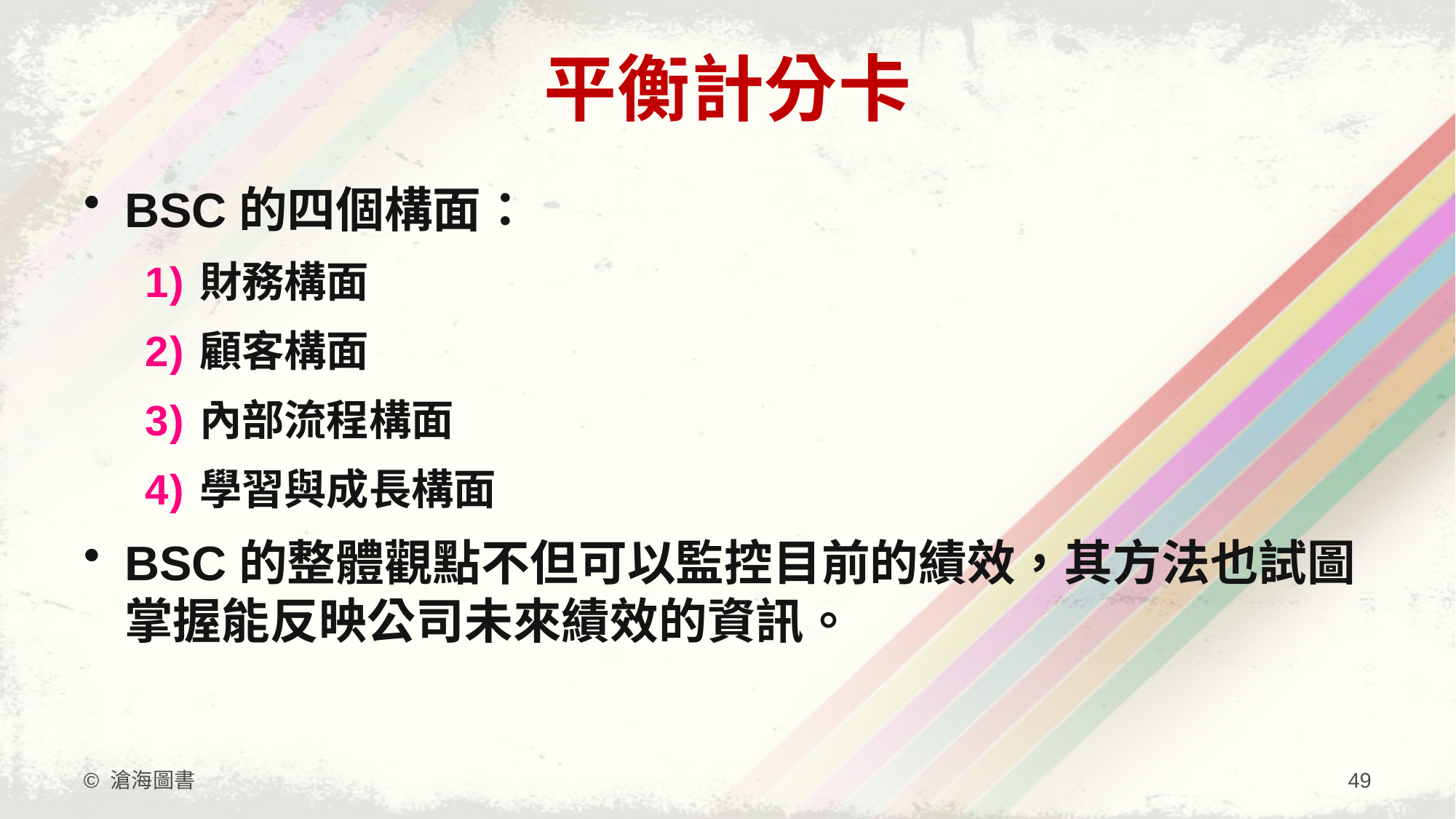

# 平衡計分卡
BSC的四個構面：
財務構面
顧客構面
內部流程構面
學習與成長構面
BSC的整體觀點不但可以監控目前的績效，其方法也試圖掌握能反映公司未來績效的資訊。

© 滄海圖書
49